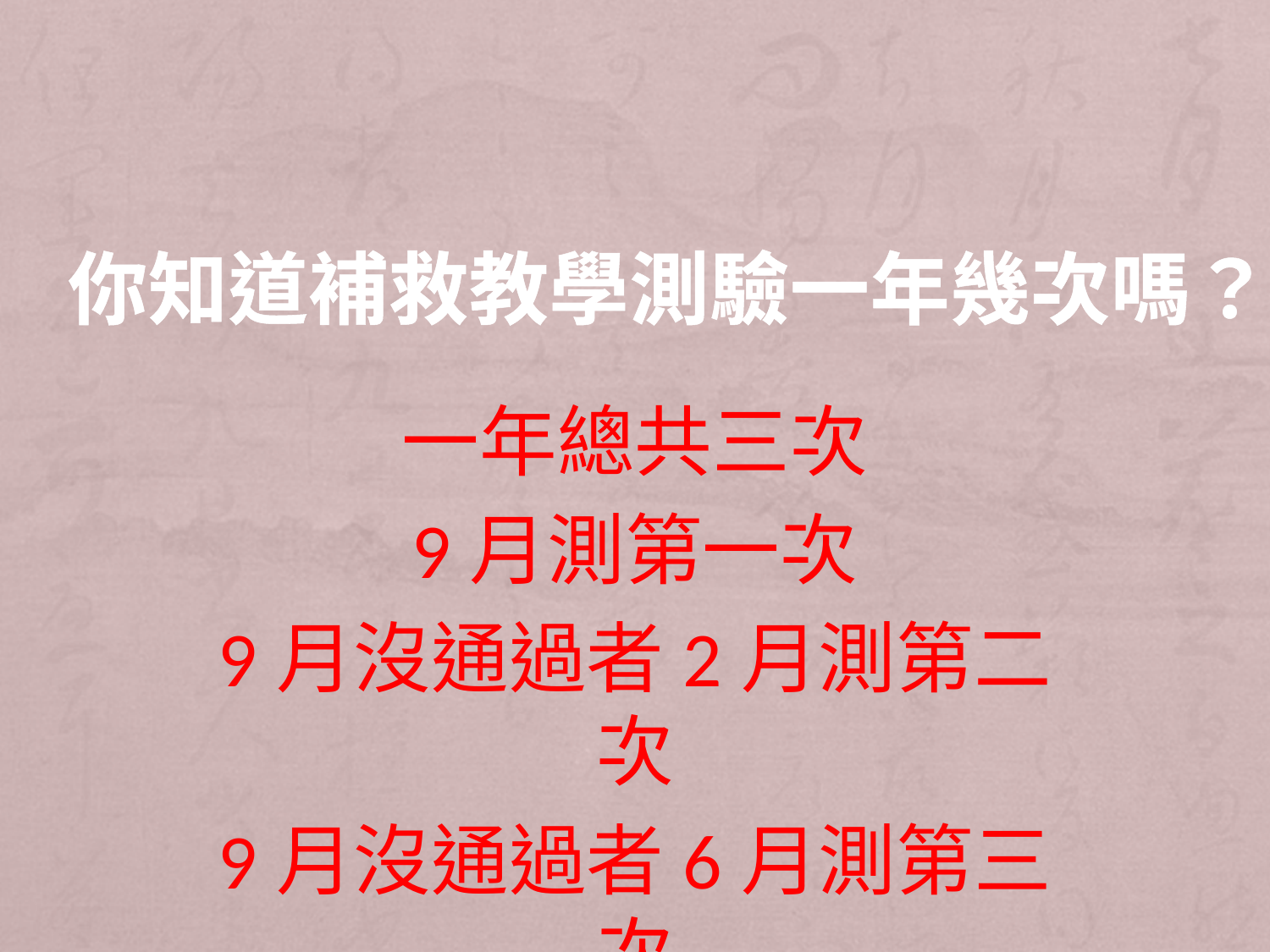

# 你知道補救教學測驗一年幾次嗎？
一年總共三次
9月測第一次
9月沒通過者2月測第二次
9月沒通過者6月測第三次